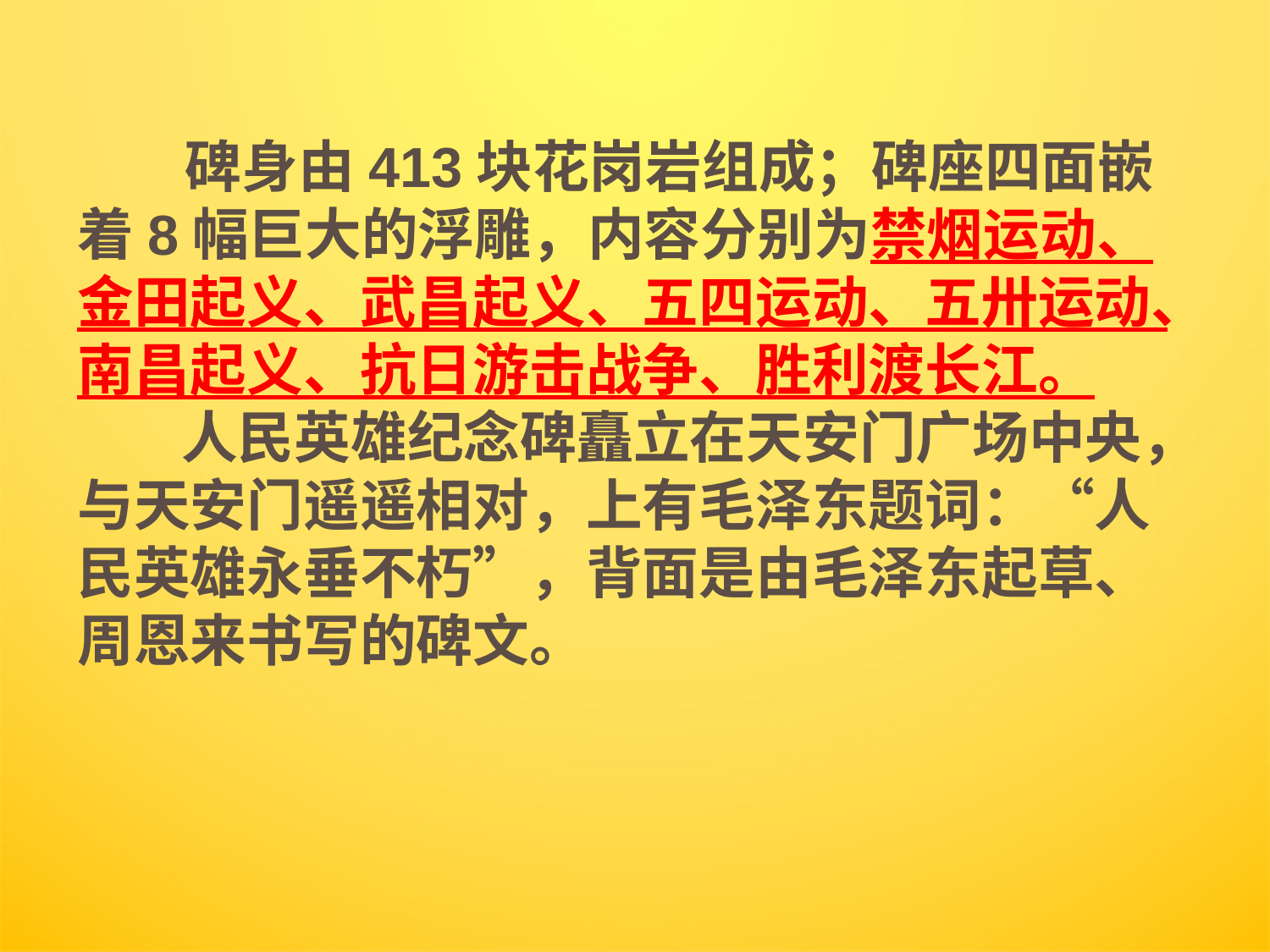

碑身由413块花岗岩组成；碑座四面嵌着8幅巨大的浮雕，内容分别为禁烟运动、金田起义、武昌起义、五四运动、五卅运动、南昌起义、抗日游击战争、胜利渡长江。
       人民英雄纪念碑矗立在天安门广场中央，与天安门遥遥相对，上有毛泽东题词：“人民英雄永垂不朽”，背面是由毛泽东起草、周恩来书写的碑文。